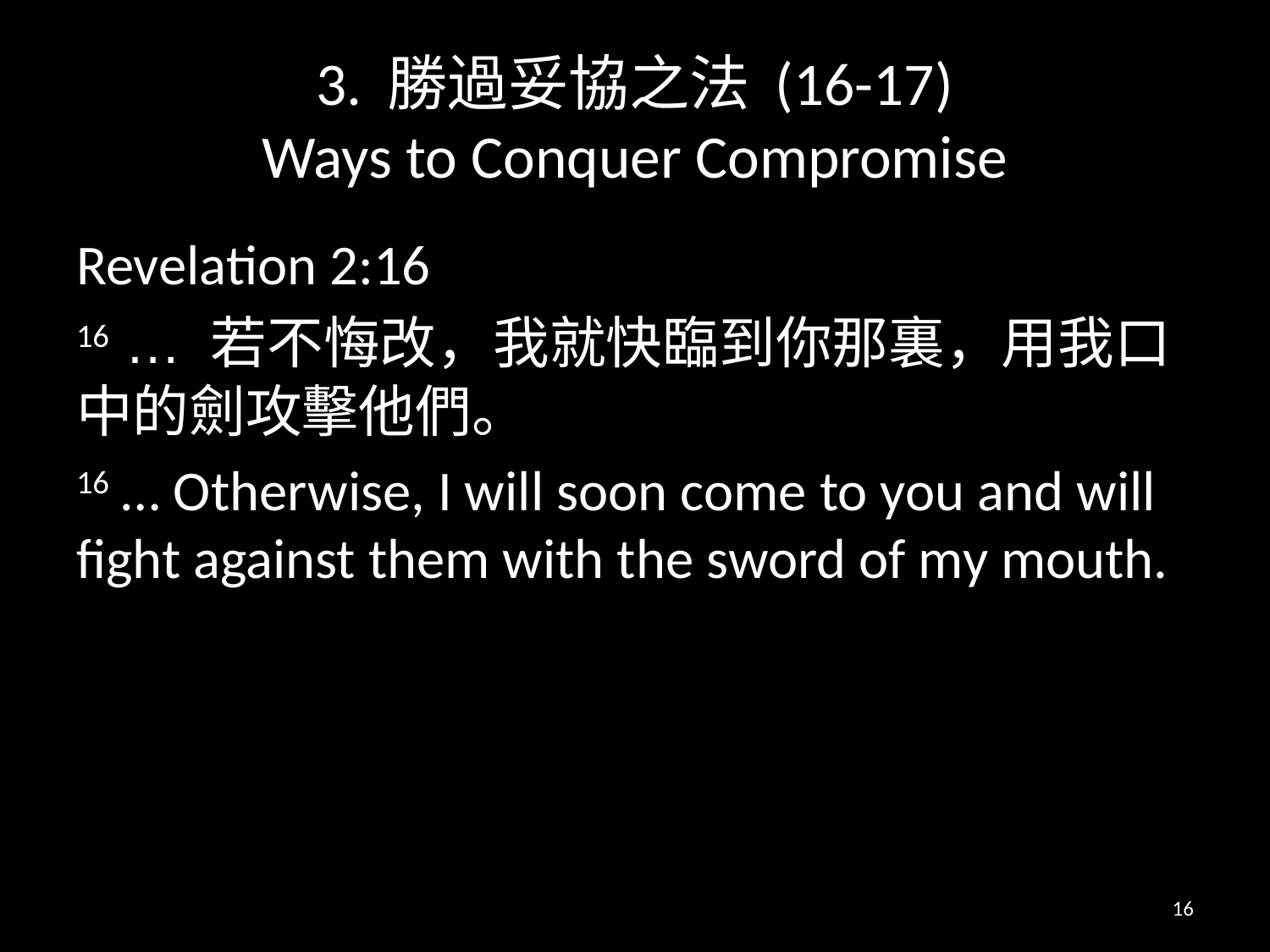

# 3. 勝過妥協之法 (16-17) Ways to Conquer Compromise
Revelation 2:16
16 … 若不悔改，我就快臨到你那裏，用我口中的劍攻擊他們。
16 … Otherwise, I will soon come to you and will fight against them with the sword of my mouth.

16